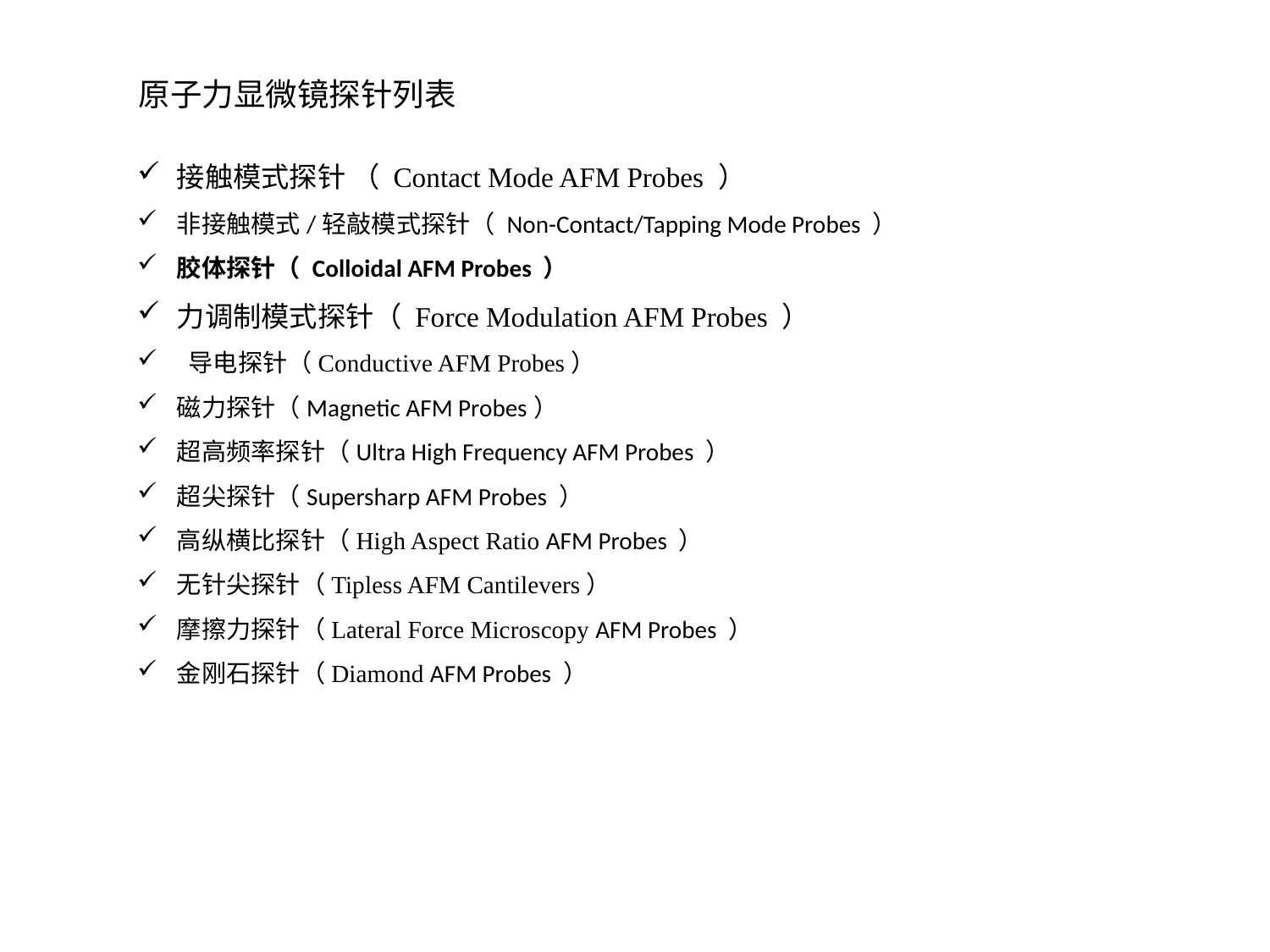

原子力显微镜探针列表
接触模式探针 （ Contact Mode AFM Probes ）
非接触模式/轻敲模式探针（ Non-Contact/Tapping Mode Probes ）
胶体探针（ Colloidal AFM Probes ）
力调制模式探针（ Force Modulation AFM Probes ）
 导电探针（Conductive AFM Probes）
磁力探针（Magnetic AFM Probes）
超高频率探针（Ultra High Frequency AFM Probes ）
超尖探针（Supersharp AFM Probes ）
高纵横比探针（High Aspect Ratio AFM Probes ）
无针尖探针（Tipless AFM Cantilevers）
摩擦力探针（Lateral Force Microscopy AFM Probes ）
金刚石探针（Diamond AFM Probes ）